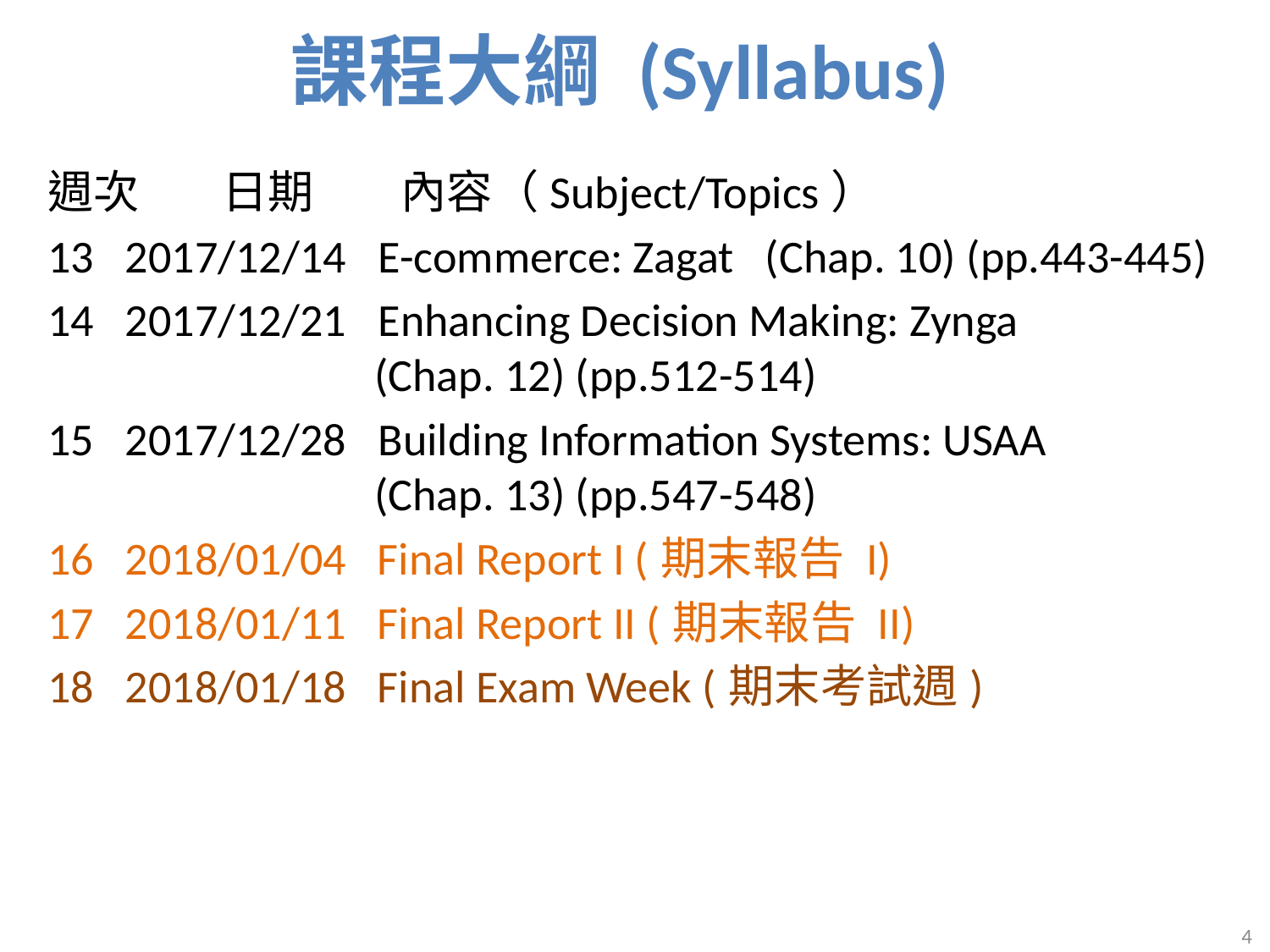

課程大綱 (Syllabus)
週次	日期	     內容（Subject/Topics）
13   2017/12/14   E-commerce: Zagat   (Chap. 10) (pp.443-445)
14   2017/12/21   Enhancing Decision Making: Zynga
                           (Chap. 12) (pp.512-514)
15   2017/12/28   Building Information Systems: USAA
                           (Chap. 13) (pp.547-548)
16   2018/01/04   Final Report I (期末報告 I)
17   2018/01/11   Final Report II (期末報告 II)
18   2018/01/18   Final Exam Week (期末考試週)
4